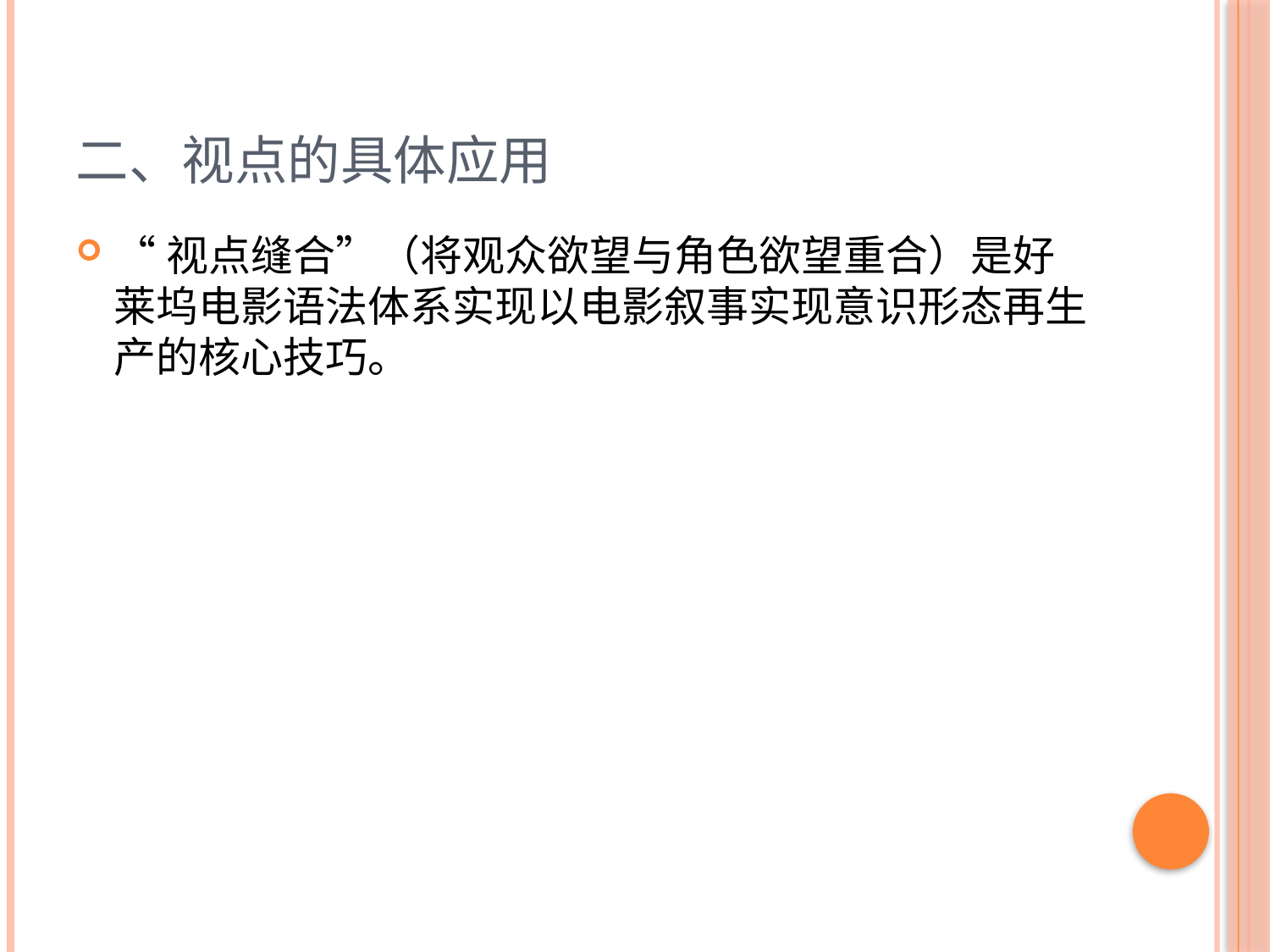

# 二、视点的具体应用
“视点缝合”（将观众欲望与角色欲望重合）是好莱坞电影语法体系实现以电影叙事实现意识形态再生产的核心技巧。